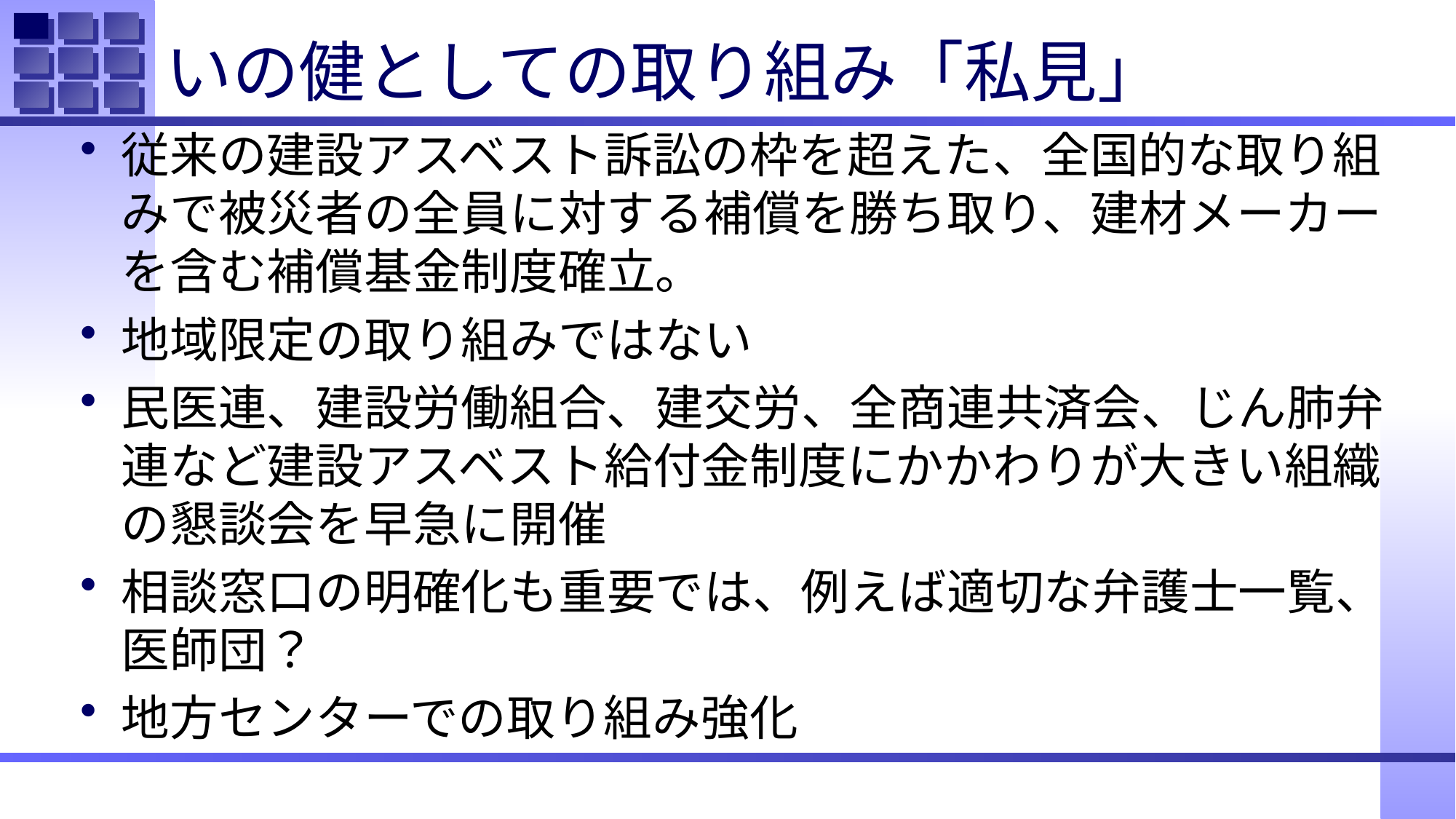

# いの健としての取り組み「私見」
従来の建設アスベスト訴訟の枠を超えた、全国的な取り組みで被災者の全員に対する補償を勝ち取り、建材メーカーを含む補償基金制度確立。
地域限定の取り組みではない
民医連、建設労働組合、建交労、全商連共済会、じん肺弁連など建設アスベスト給付金制度にかかわりが大きい組織の懇談会を早急に開催
相談窓口の明確化も重要では、例えば適切な弁護士一覧、医師団？
地方センターでの取り組み強化